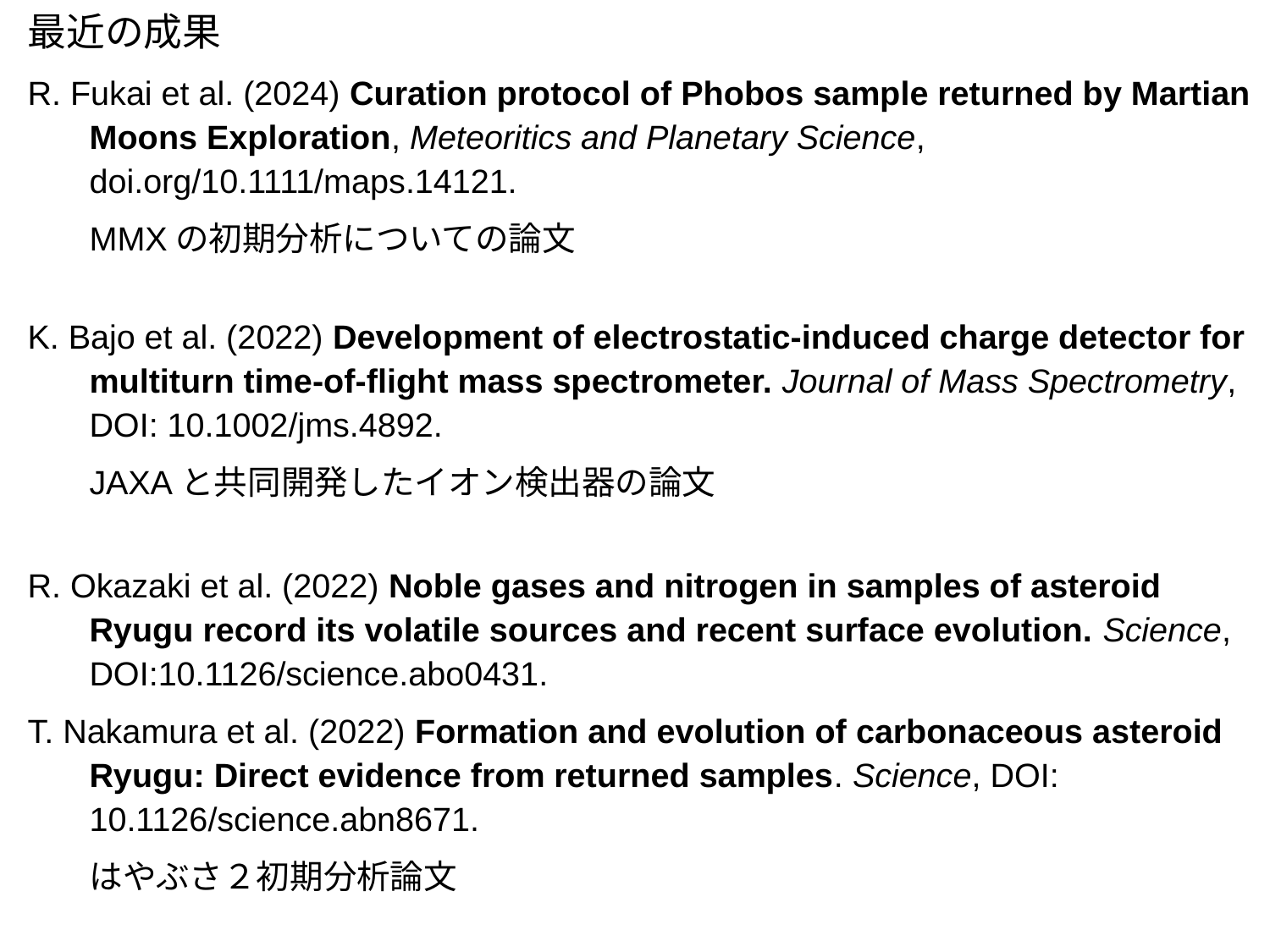

最近の成果
R. Fukai et al. (2024) Curation protocol of Phobos sample returned by Martian Moons Exploration, Meteoritics and Planetary Science, doi.org/10.1111/maps.14121.
	MMXの初期分析についての論文

K. Bajo et al. (2022) Development of electrostatic‐induced charge detector for multiturn time‐of‐flight mass spectrometer. Journal of Mass Spectrometry, DOI: 10.1002/jms.4892.
	JAXAと共同開発したイオン検出器の論文

R. Okazaki et al. (2022) Noble gases and nitrogen in samples of asteroid Ryugu record its volatile sources and recent surface evolution. Science, DOI:10.1126/science.abo0431.
T. Nakamura et al. (2022) Formation and evolution of carbonaceous asteroid Ryugu: Direct evidence from returned samples. Science, DOI: 10.1126/science.abn8671.
	はやぶさ２初期分析論文